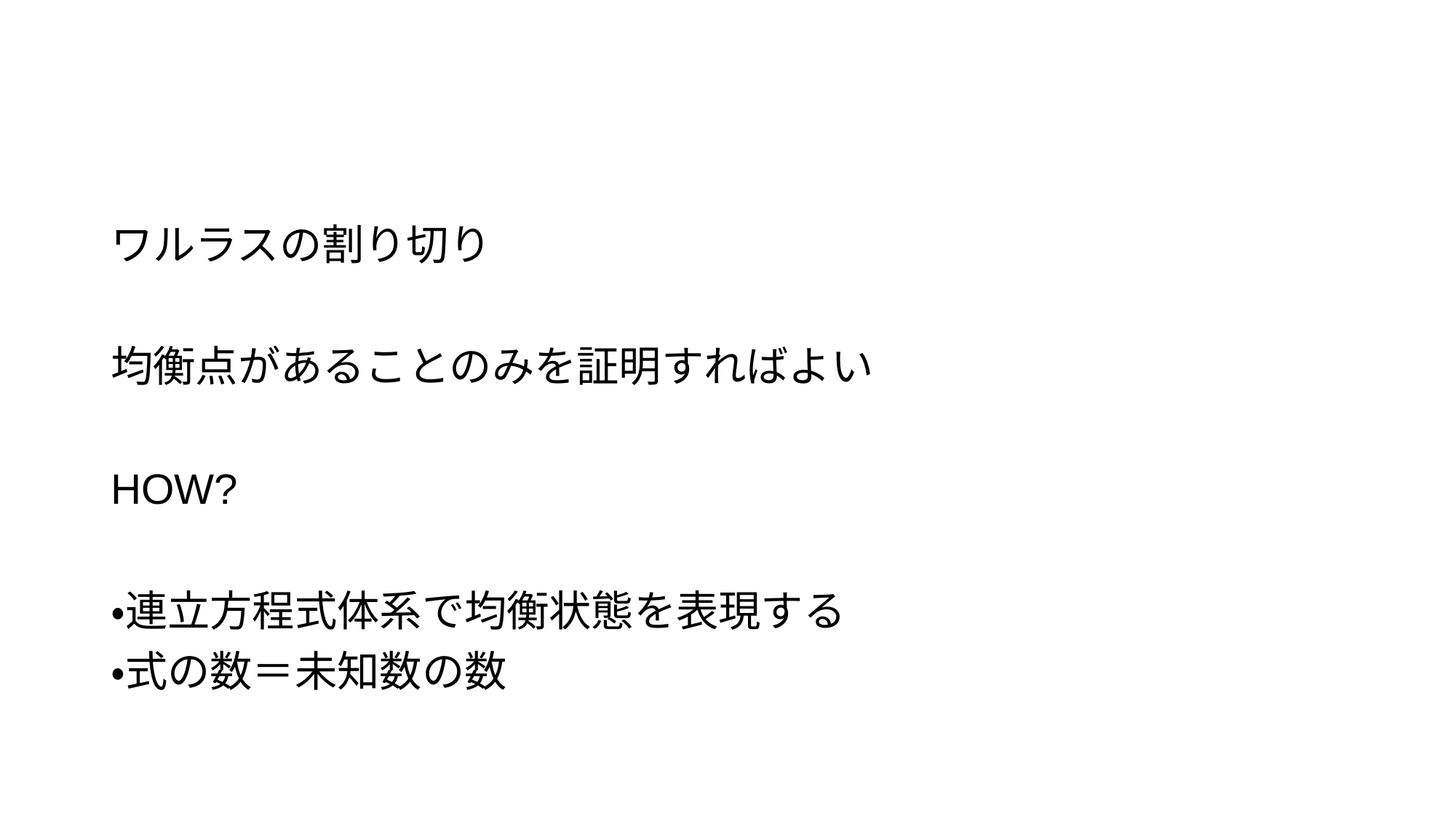

#
ワルラスの割り切り

均衡点があることのみを証明すればよい

HOW?

・連立方程式体系で均衡状態を表現する
・式の数＝未知数の数